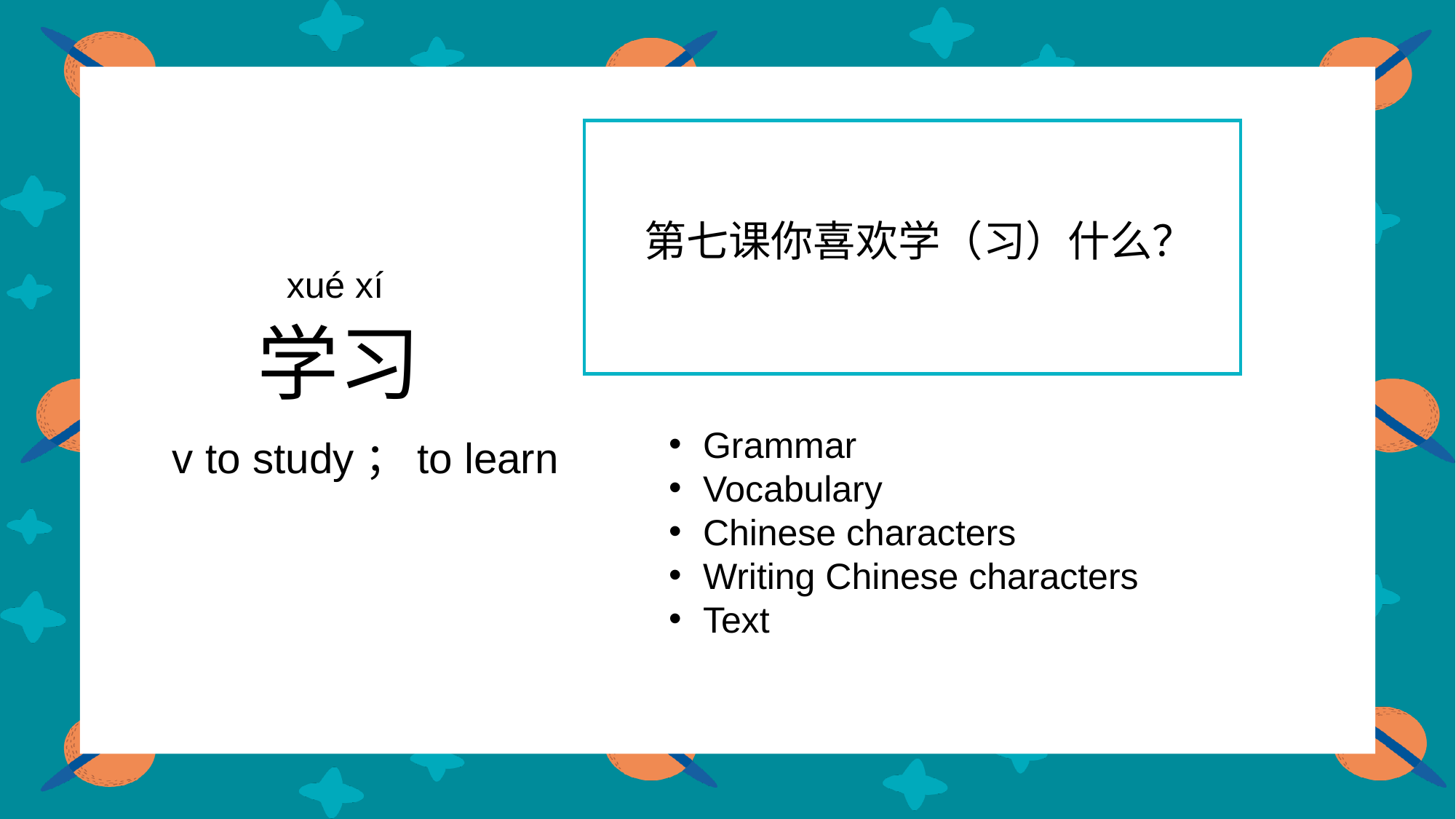

第七课你喜欢学（习）什么？
xué xí
学习
Grammar
Vocabulary
Chinese characters
Writing Chinese characters
Text

   v to study；to learn